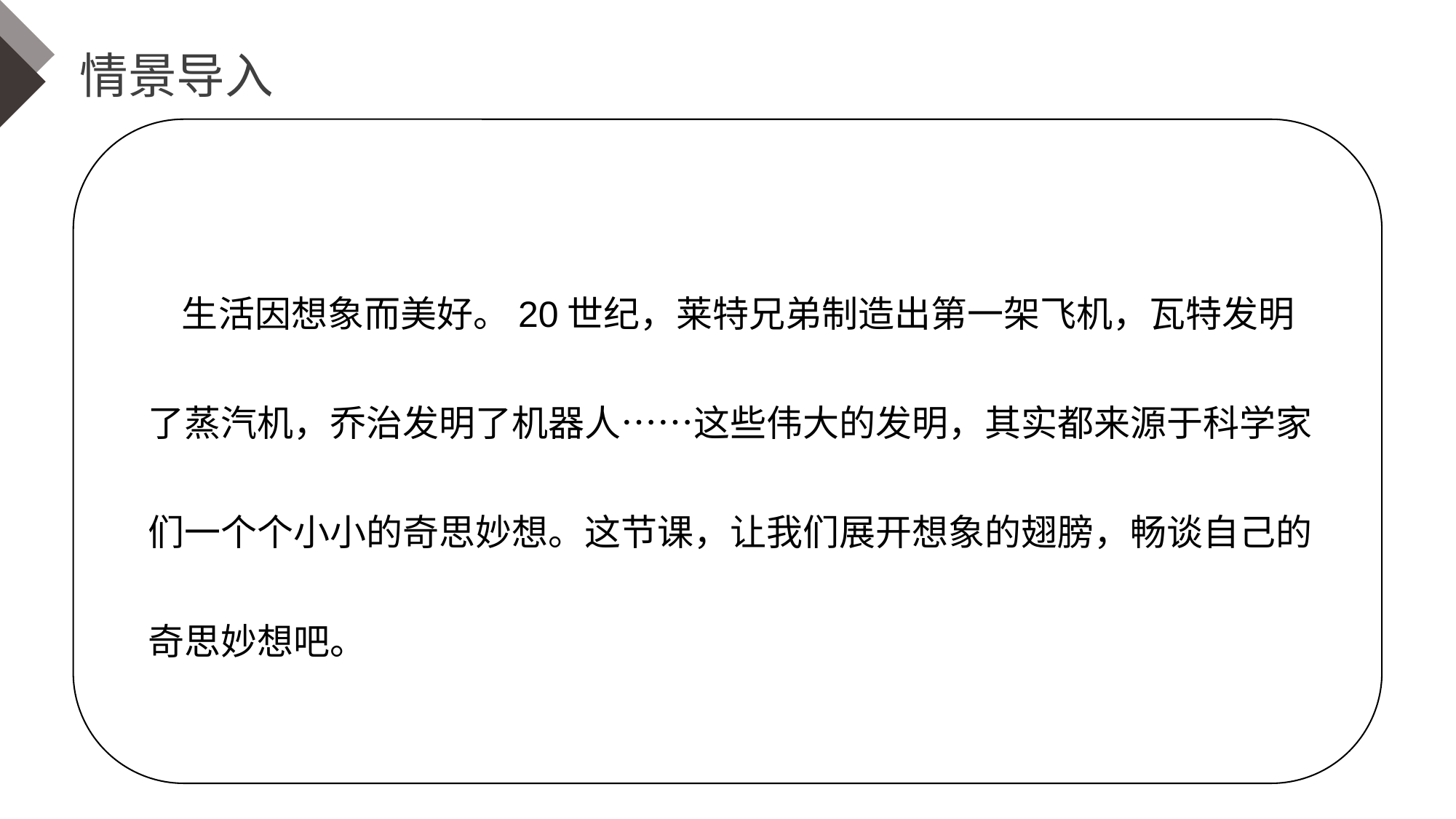

情景导入
    生活因想象而美好。20世纪，莱特兄弟制造出第一架飞机，瓦特发明了蒸汽机，乔治发明了机器人……这些伟大的发明，其实都来源于科学家们一个个小小的奇思妙想。这节课，让我们展开想象的翅膀，畅谈自己的奇思妙想吧。